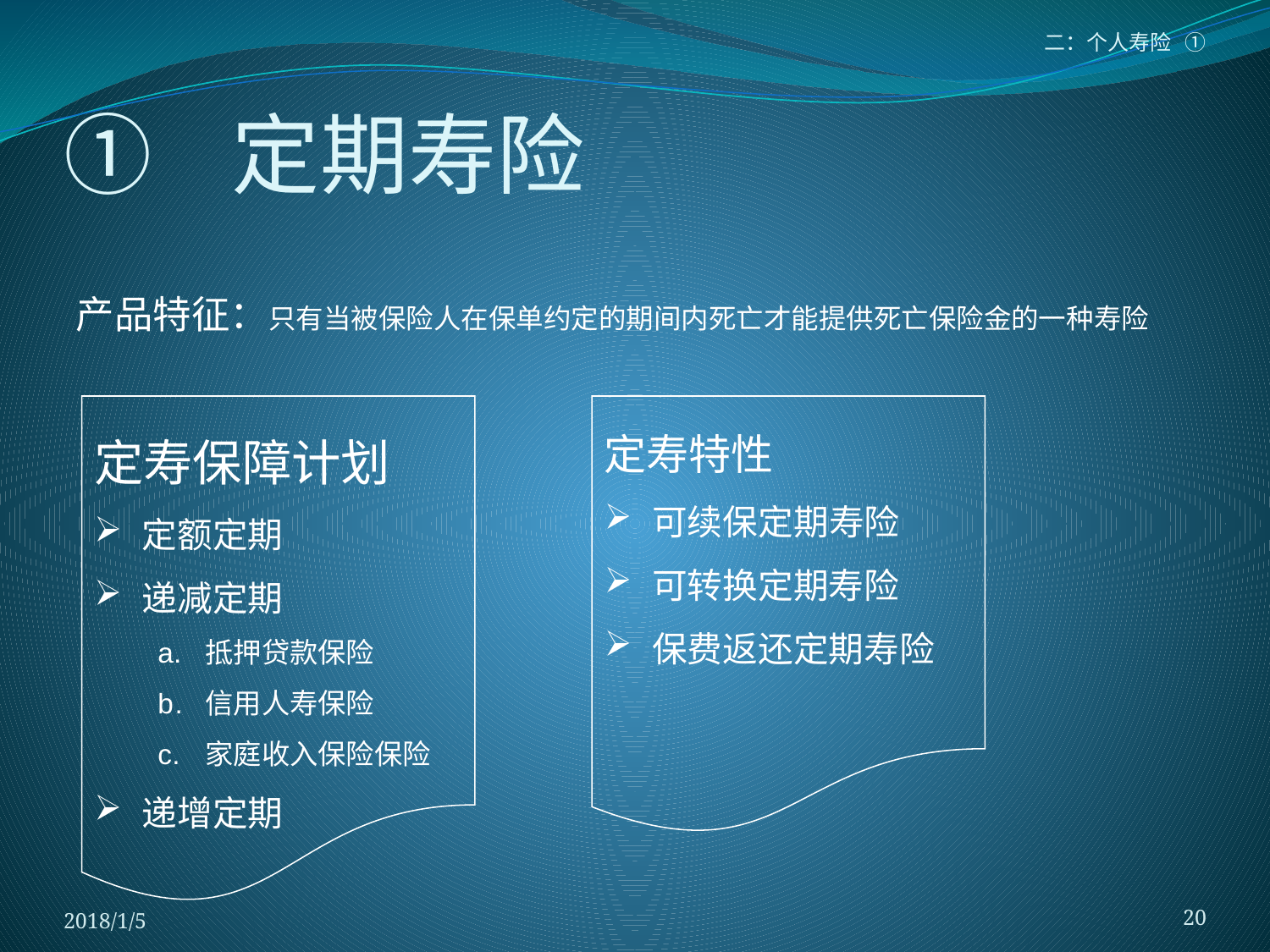

二：个人寿险   ①
# ①   定期寿险
产品特征：只有当被保险人在保单约定的期间内死亡才能提供死亡保险金的一种寿险
定寿保障计划
定额定期
递减定期
抵押贷款保险
信用人寿保险
家庭收入保险保险
递增定期
定寿特性
可续保定期寿险
可转换定期寿险
保费返还定期寿险

2018/1/5
20